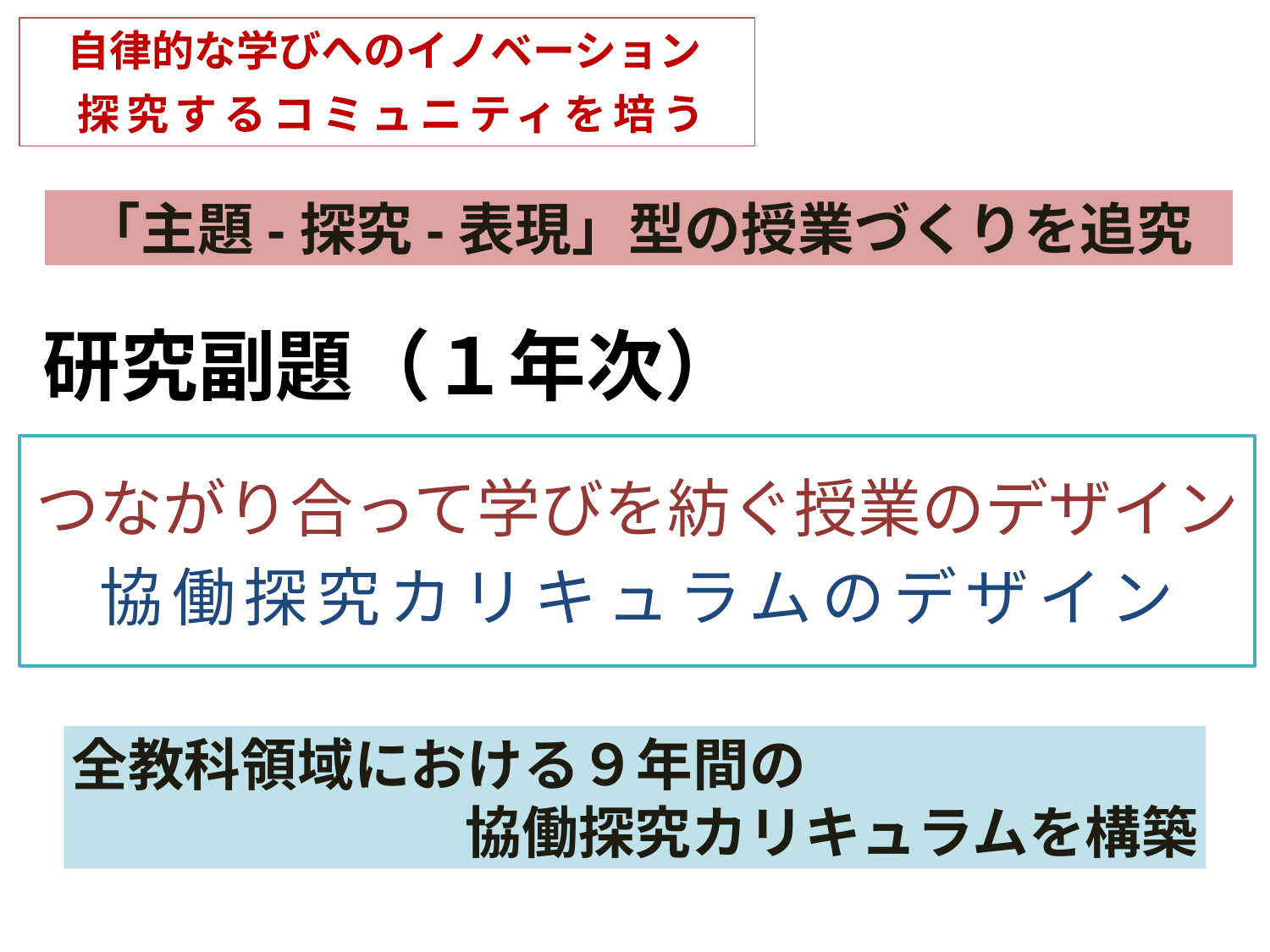

自律的な学びへのイノベーション
  探究するコミュニティを培う
「主題-探究-表現」型の授業づくりを追究
# 研究副題（１年次）
つながり合って学びを紡ぐ授業のデザイン
協働探究カリキュラムのデザイン
全教科領域における９年間の
協働探究カリキュラムを構築